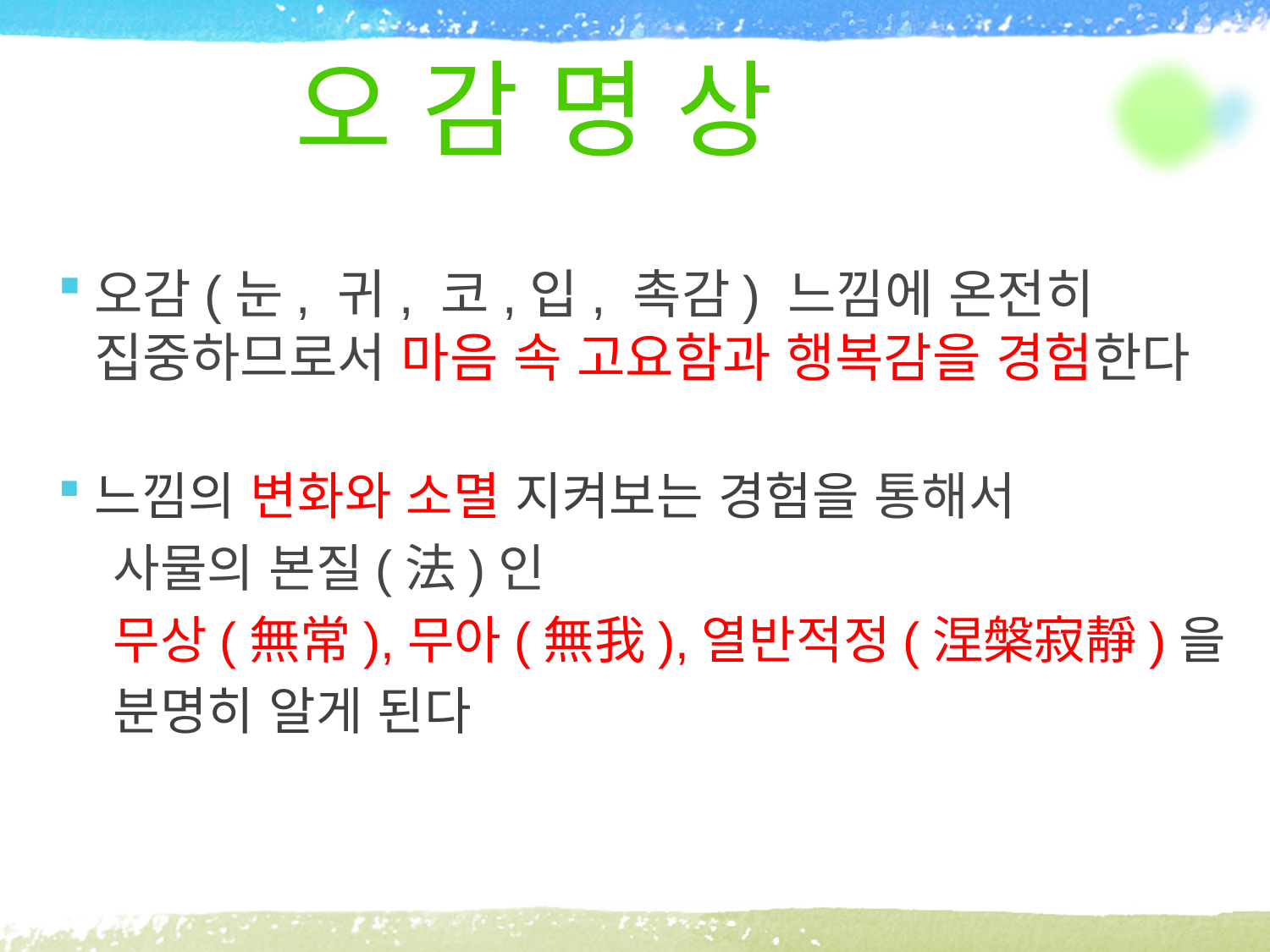

# 오 감 명 상

오감(눈, 귀, 코,입, 촉감) 느낌에 온전히 집중하므로서 마음 속 고요함과 행복감을 경험한다

느낌의 변화와 소멸 지켜보는 경험을 통해서
   사물의 본질(法)인
   무상(無常),무아(無我),열반적정(涅槃寂靜)을
   분명히 알게 된다